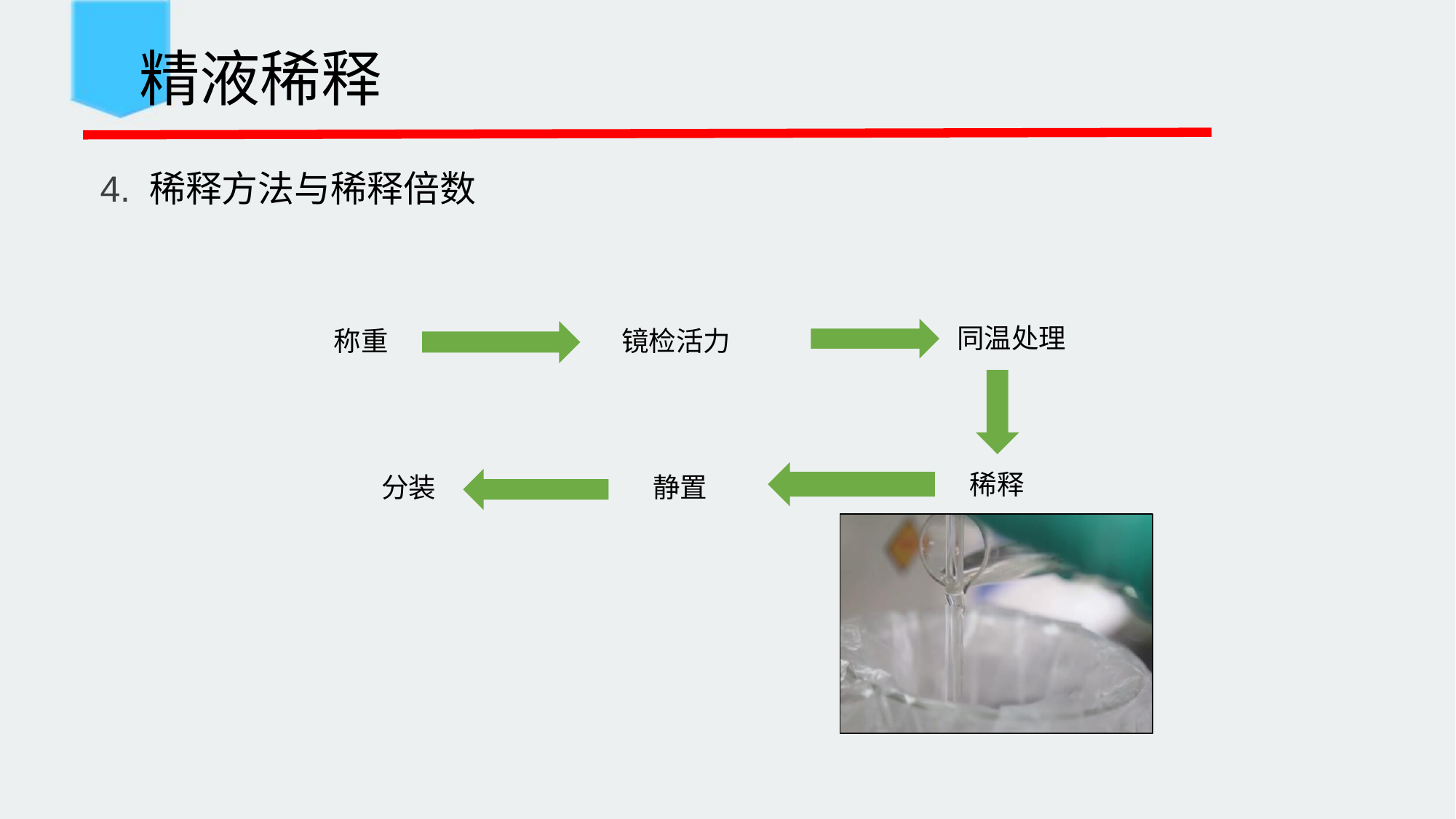

精液稀释
  4. 稀释方法与稀释倍数

同温处理

镜检活力
称重

稀释

分装
静置